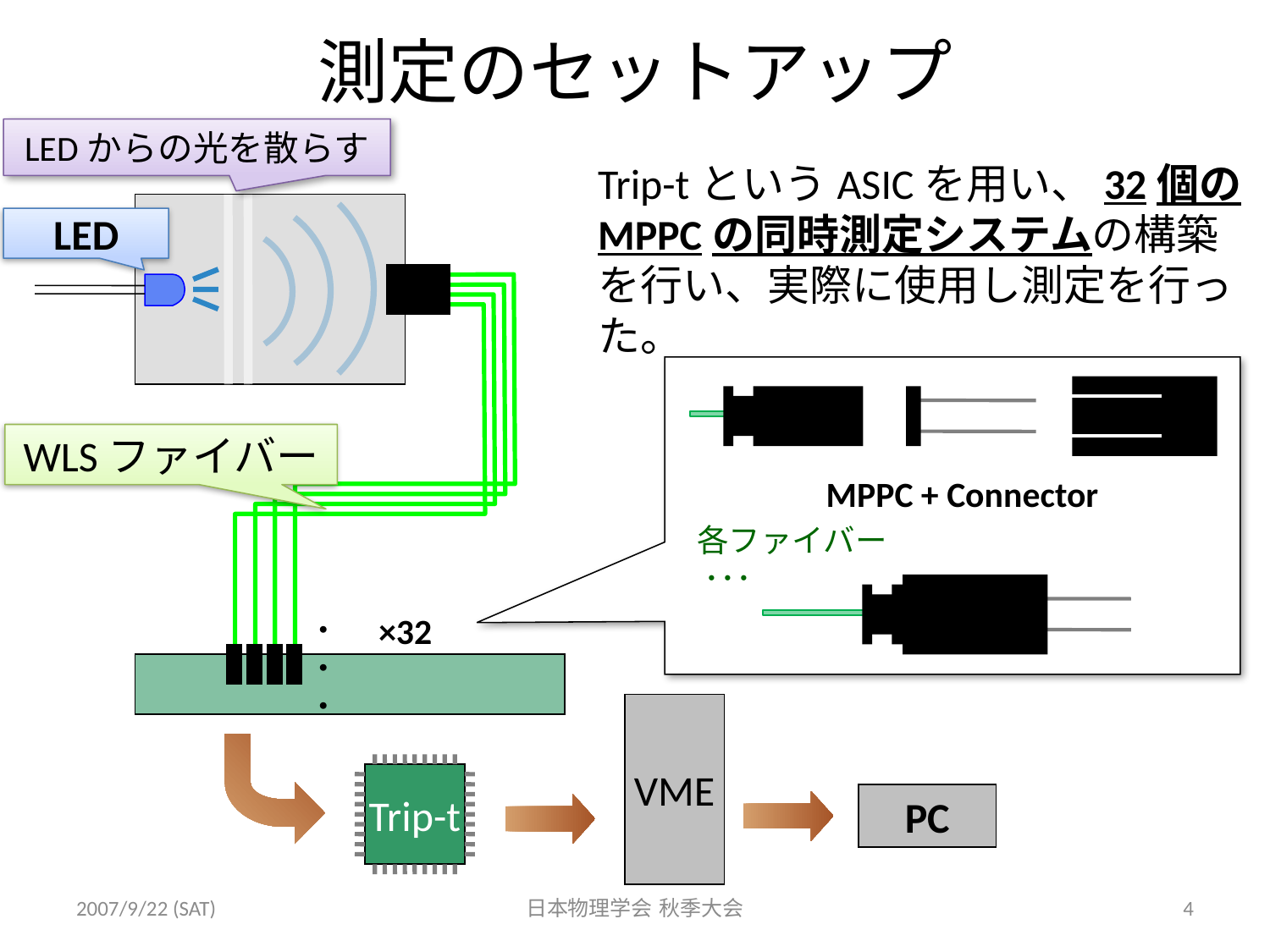

# 測定のセットアップ
LEDからの光を散らす
Trip-tというASICを用い、32個のMPPCの同時測定システムの構築を行い、実際に使用し測定を行った。

LED

WLSファイバー
MPPC + Connector
各ファイバー ･･･

×32
・・・

VME

Trip-t

PC

2007/9/22 (SAT)
日本物理学会 秋季大会
4